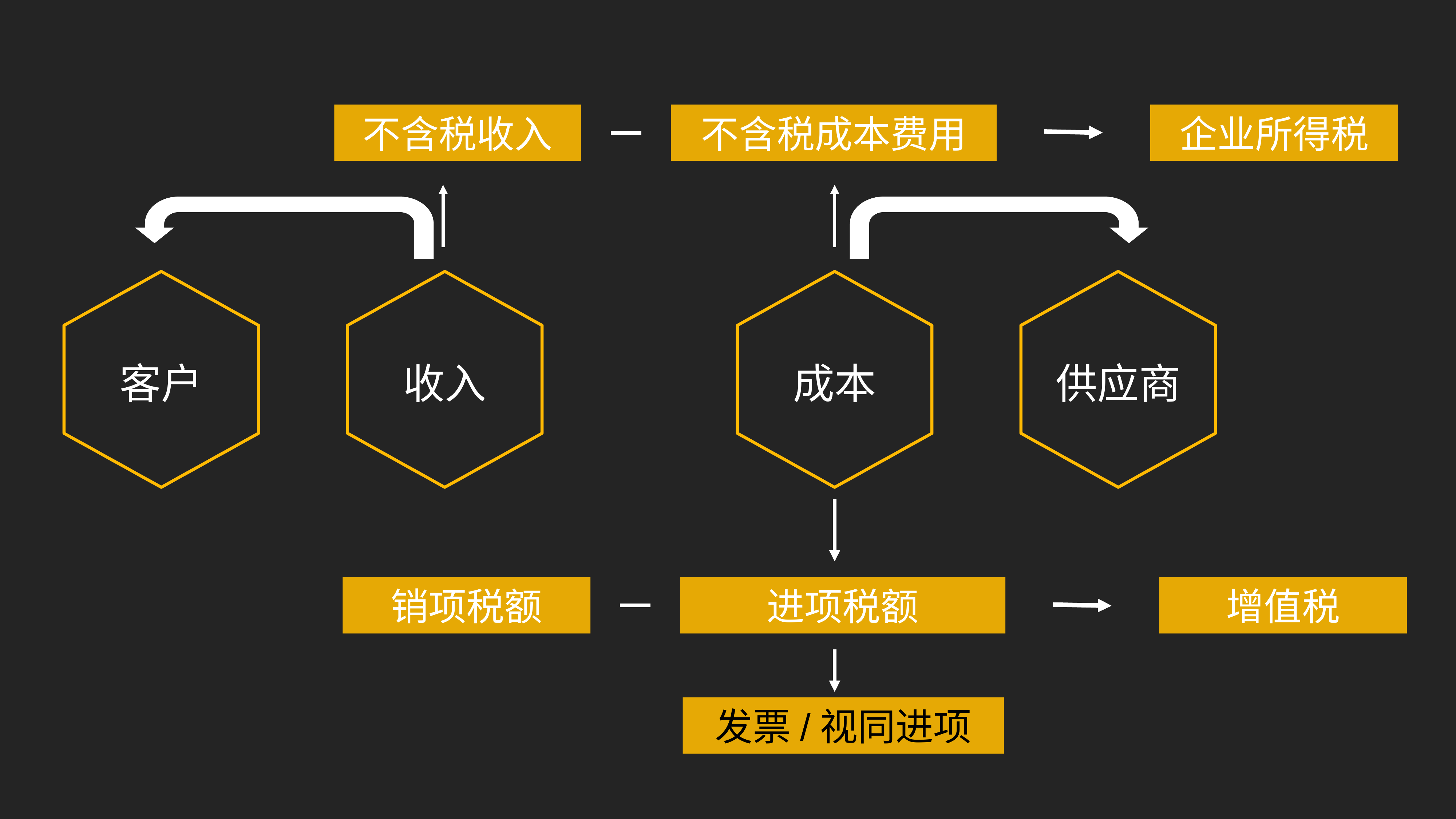

不含税收入
不含税成本费用
企业所得税

客户

收入

成本

供应商

销项税额
进项税额
增值税

发票/视同进项